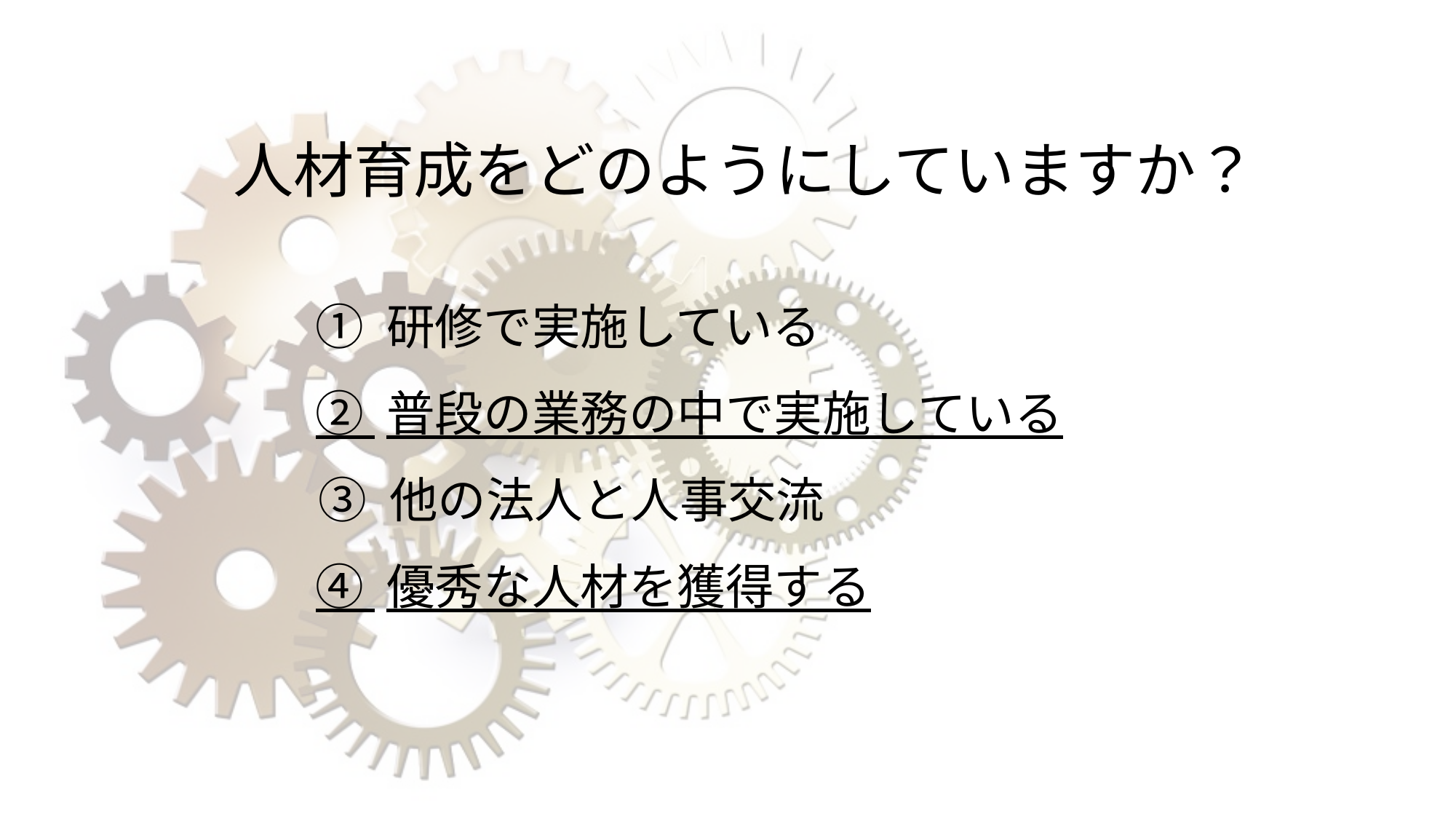

# 人材育成をどのようにしていますか？
① 研修で実施している
② 普段の業務の中で実施している
③ 他の法人と人事交流
④ 優秀な人材を獲得する